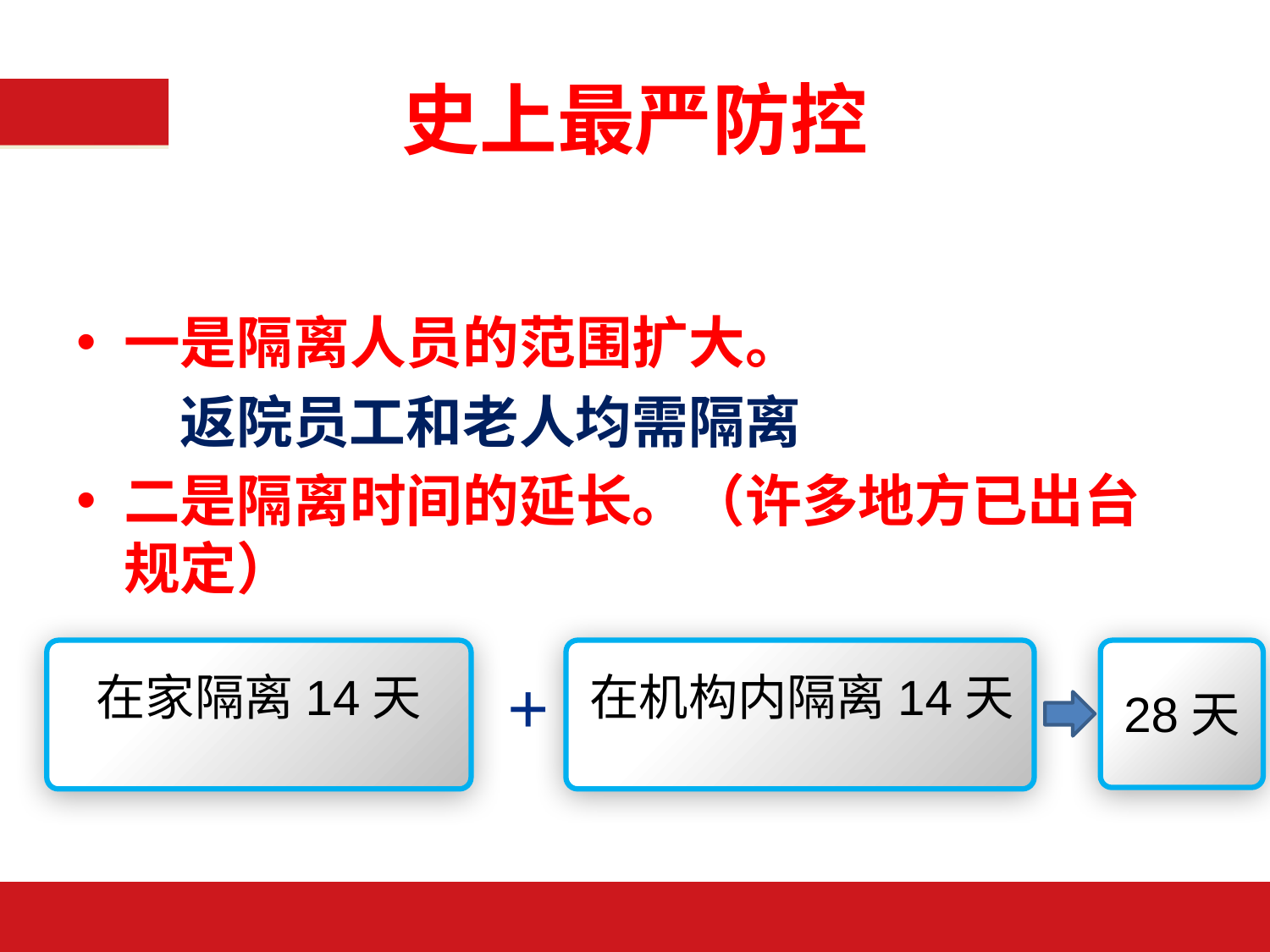

# 史上最严防控

一是隔离人员的范围扩大。
       返院员工和老人均需隔离
二是隔离时间的延长。（许多地方已出台规定）

在机构内隔离14天

在家隔离14天

28天
+